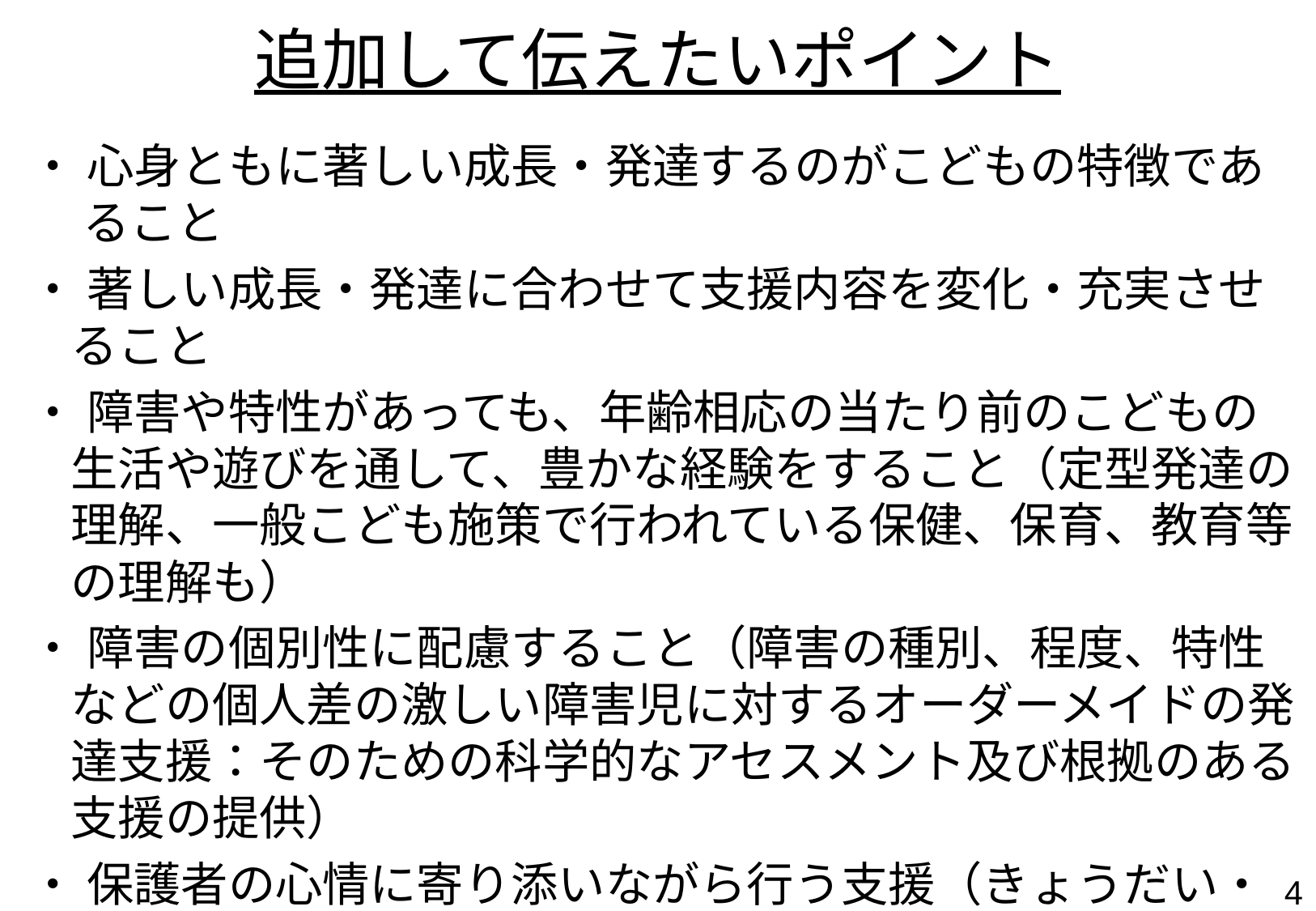

# 追加して伝えたいポイント
・ 心身ともに著しい成長・発達するのがこどもの特徴であること
・ 著しい成長・発達に合わせて支援内容を変化・充実させること
・ 障害や特性があっても、年齢相応の当たり前のこどもの生活や遊びを通して、豊かな経験をすること（定型発達の理解、一般こども施策で行われている保健、保育、教育等の理解も）
・ 障害の個別性に配慮すること（障害の種別、程度、特性などの個人差の激しい障害児に対するオーダーメイドの発達支援：そのための科学的なアセスメント及び根拠のある支援の提供）
・ 保護者の心情に寄り添いながら行う支援（きょうだい・家族も）
・ 短いサイクルで変化するライフステージに応じた切れ目のない支援（先を見据えた支援、移行支援、地域との連携支援）
4